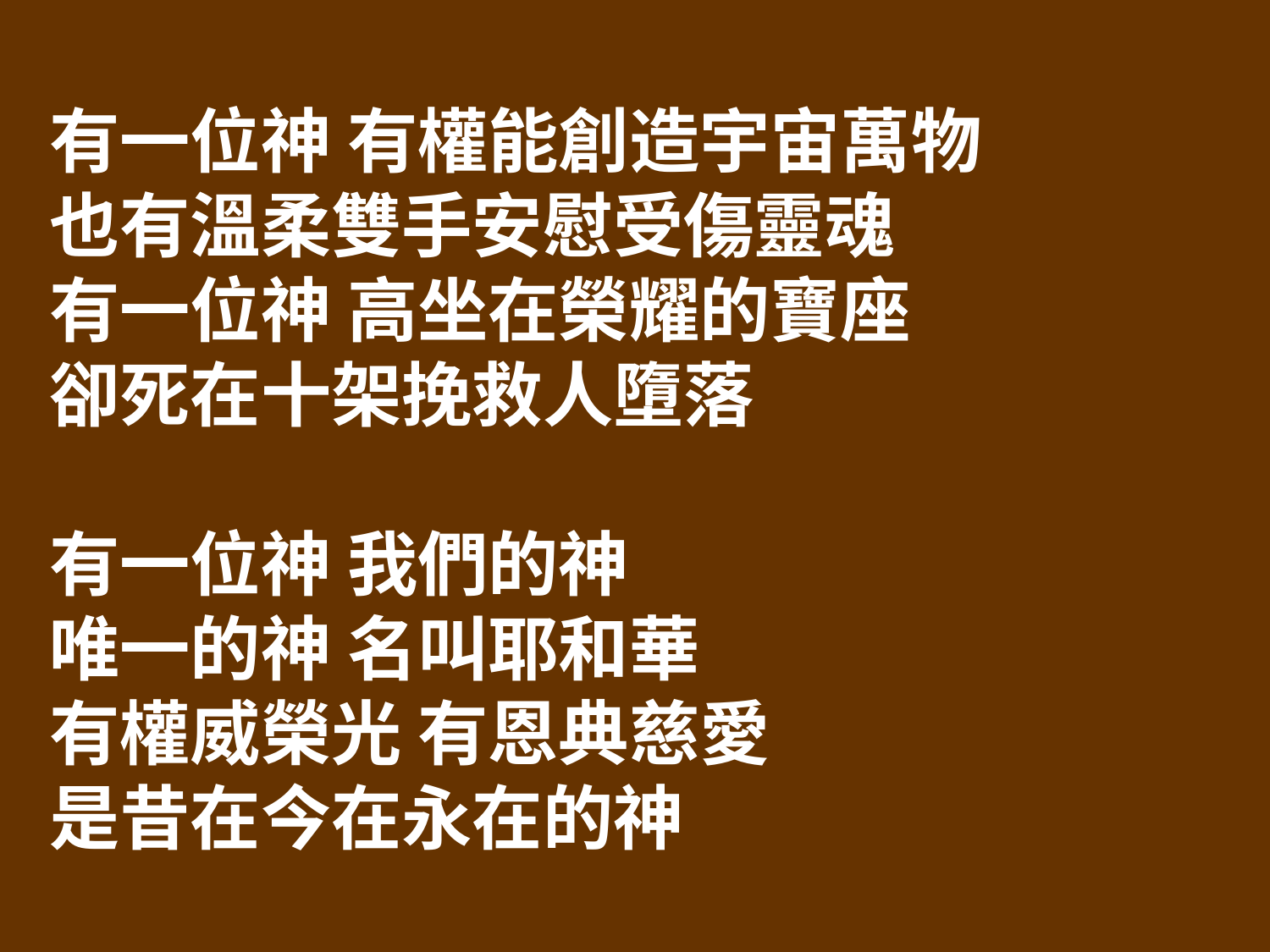

有一位神 有權能創造宇宙萬物
也有溫柔雙手安慰受傷靈魂
有一位神 高坐在榮耀的寶座
卻死在十架挽救人墮落

有一位神 我們的神
唯一的神 名叫耶和華
有權威榮光 有恩典慈愛
是昔在今在永在的神